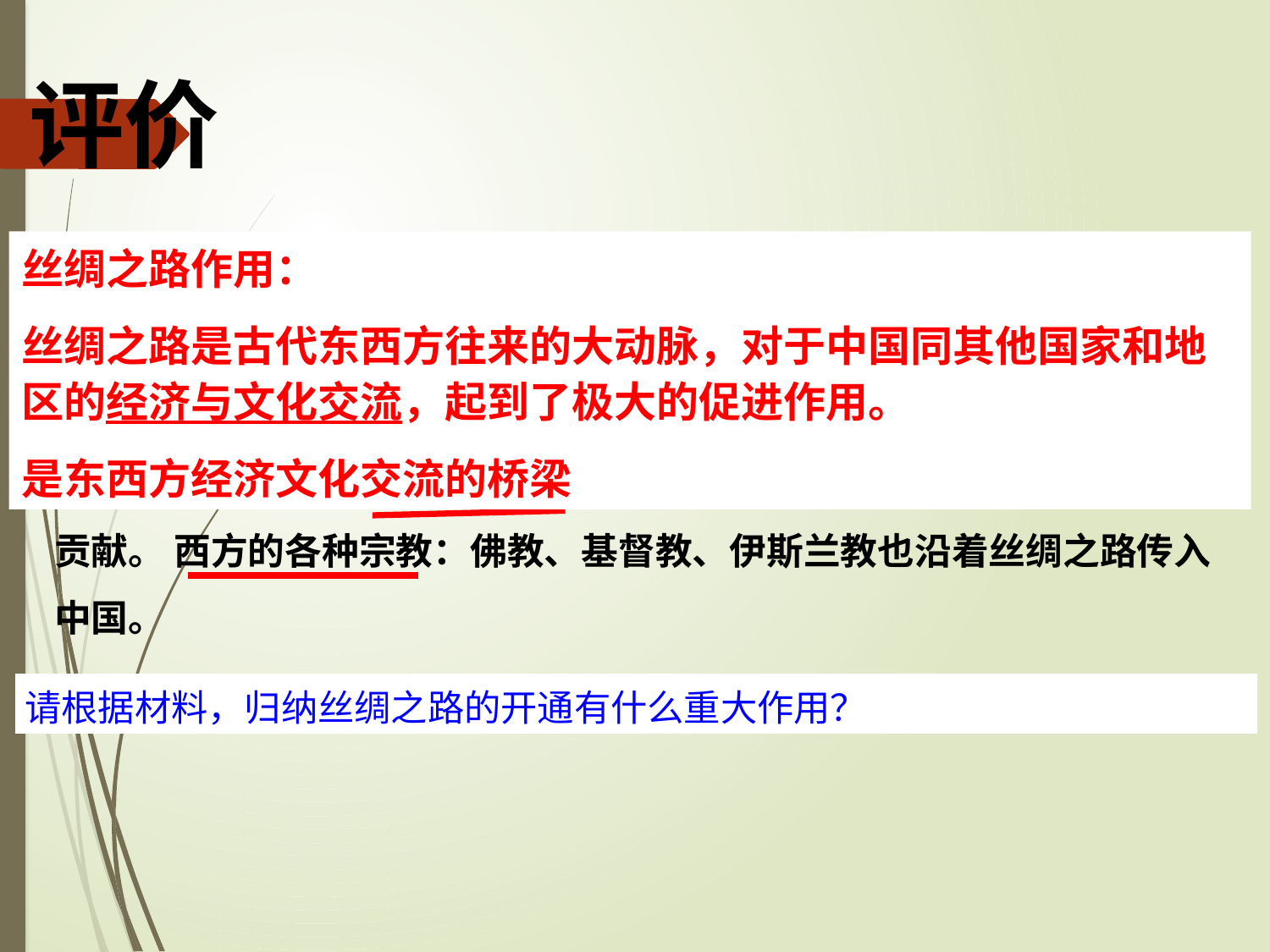

评价
    材料一：据《汉书》记载，张骞通西域后，丝绸之路呈现繁荣状态。中国的丝绸、瓷器、茶叶、金器、漆器、银器源源不断传入西方，西方的香料、珠宝、皮货、药材也不断运到中国。
    材料二：中国的四大发明经丝绸之路西传，为人类文明发展作出巨大贡献。 西方的各种宗教：佛教、基督教、伊斯兰教也沿着丝绸之路传入中国。
丝绸之路作用：
丝绸之路是古代东西方往来的大动脉，对于中国同其他国家和地区的经济与文化交流，起到了极大的促进作用。
是东西方经济文化交流的桥梁
请根据材料，归纳丝绸之路的开通有什么重大作用？